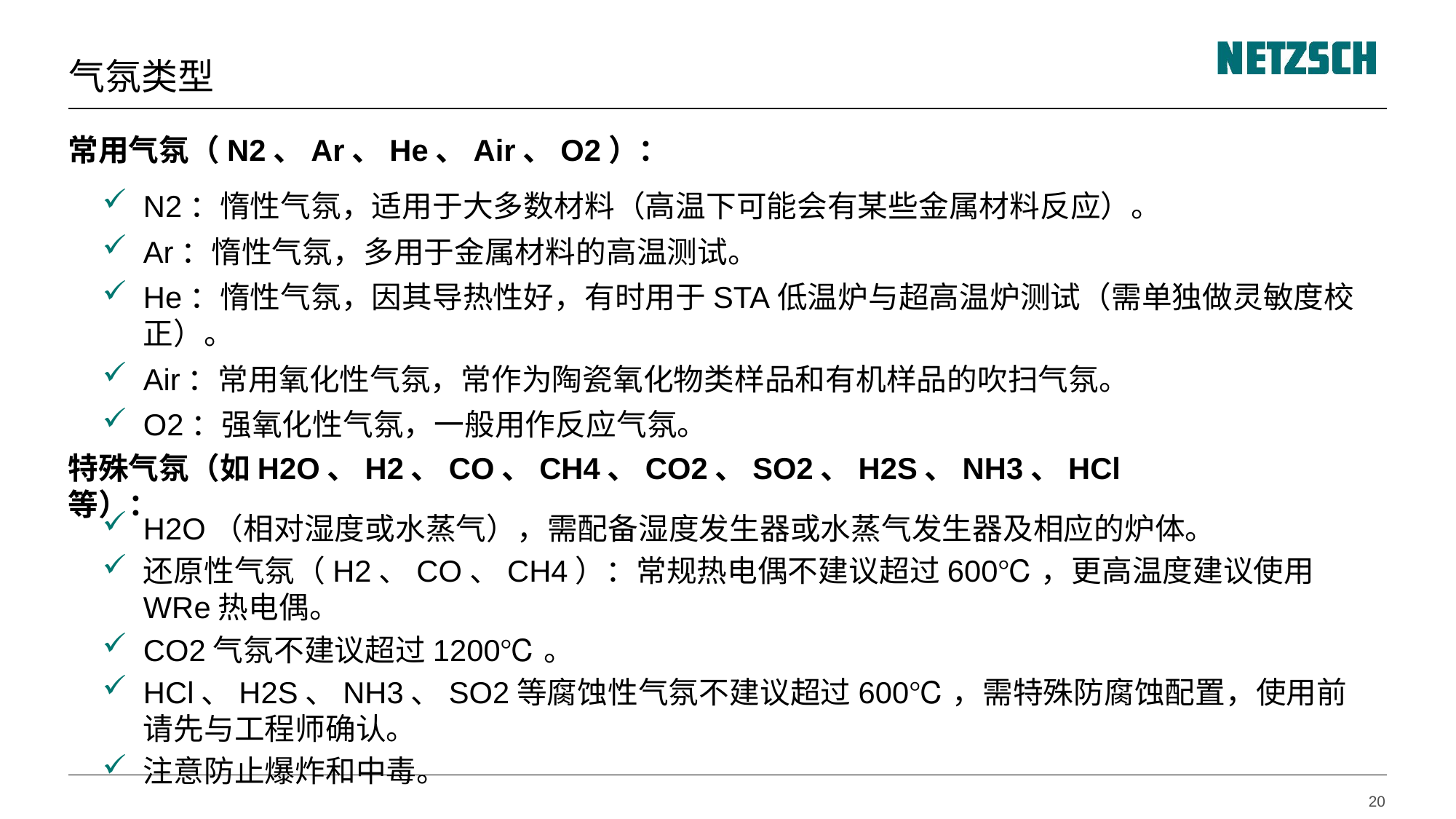

气氛类型
常用气氛（N2、Ar、He、Air、O2）：
N2：惰性气氛，适用于大多数材料（高温下可能会有某些金属材料反应）。
Ar：惰性气氛，多用于金属材料的高温测试。
He：惰性气氛，因其导热性好，有时用于STA低温炉与超高温炉测试（需单独做灵敏度校正）。
Air：常用氧化性气氛，常作为陶瓷氧化物类样品和有机样品的吹扫气氛。
O2：强氧化性气氛，一般用作反应气氛。
特殊气氛（如H2O、H2、CO、CH4、CO2、SO2、H2S、NH3、HCl 等）：
H2O（相对湿度或水蒸气），需配备湿度发生器或水蒸气发生器及相应的炉体。
还原性气氛（H2、CO、CH4）：常规热电偶不建议超过600℃，更高温度建议使用WRe热电偶。
CO2气氛不建议超过1200℃。
HCl、H2S、NH3、SO2等腐蚀性气氛不建议超过600℃，需特殊防腐蚀配置，使用前请先与工程师确认。
注意防止爆炸和中毒。
20